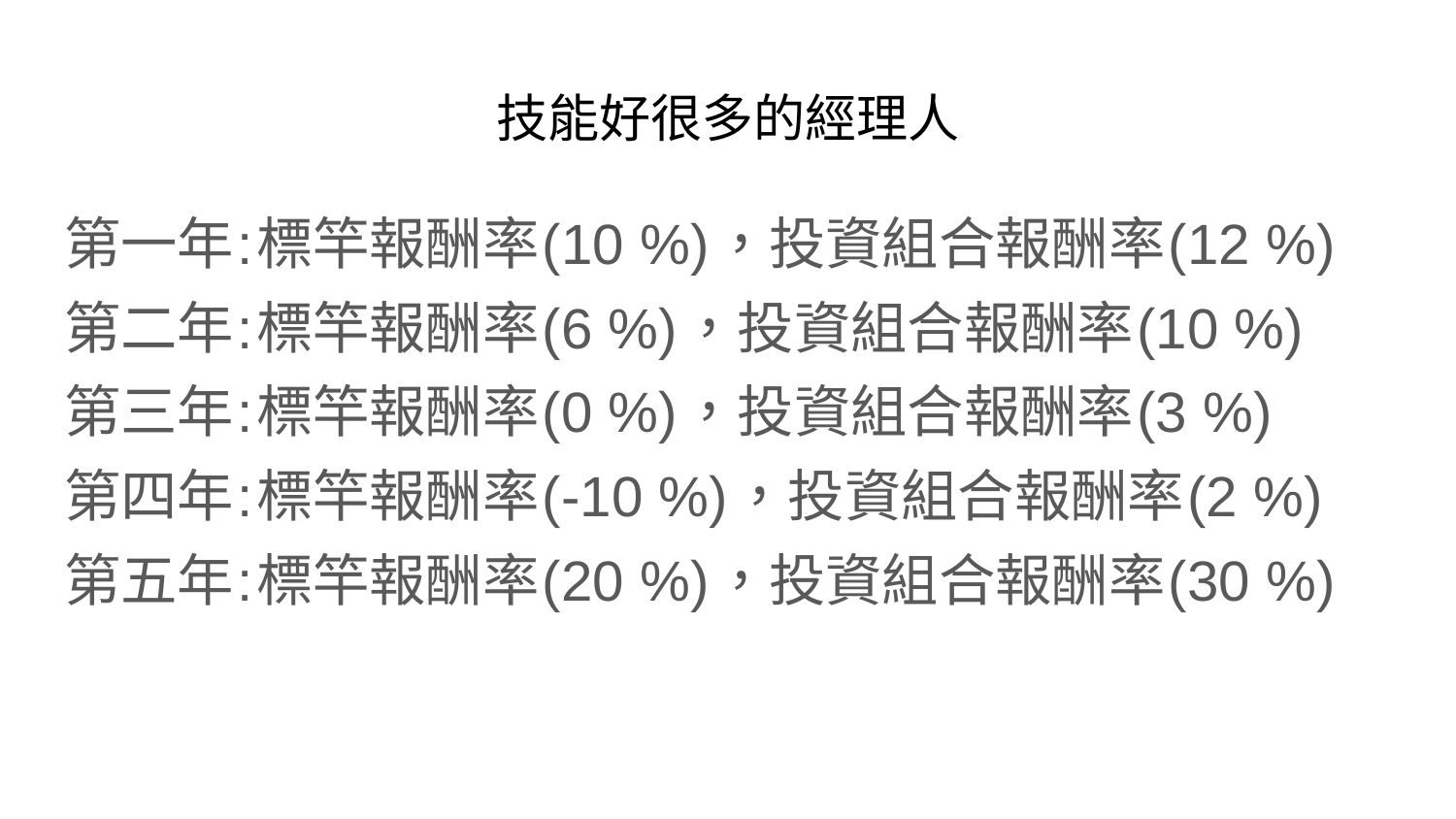

# 技能好很多的經理人
第一年:標竿報酬率(10 %)，投資組合報酬率(12 %)
第二年:標竿報酬率(6 %)，投資組合報酬率(10 %)
第三年:標竿報酬率(0 %)，投資組合報酬率(3 %)
第四年:標竿報酬率(-10 %)，投資組合報酬率(2 %)
第五年:標竿報酬率(20 %)，投資組合報酬率(30 %)